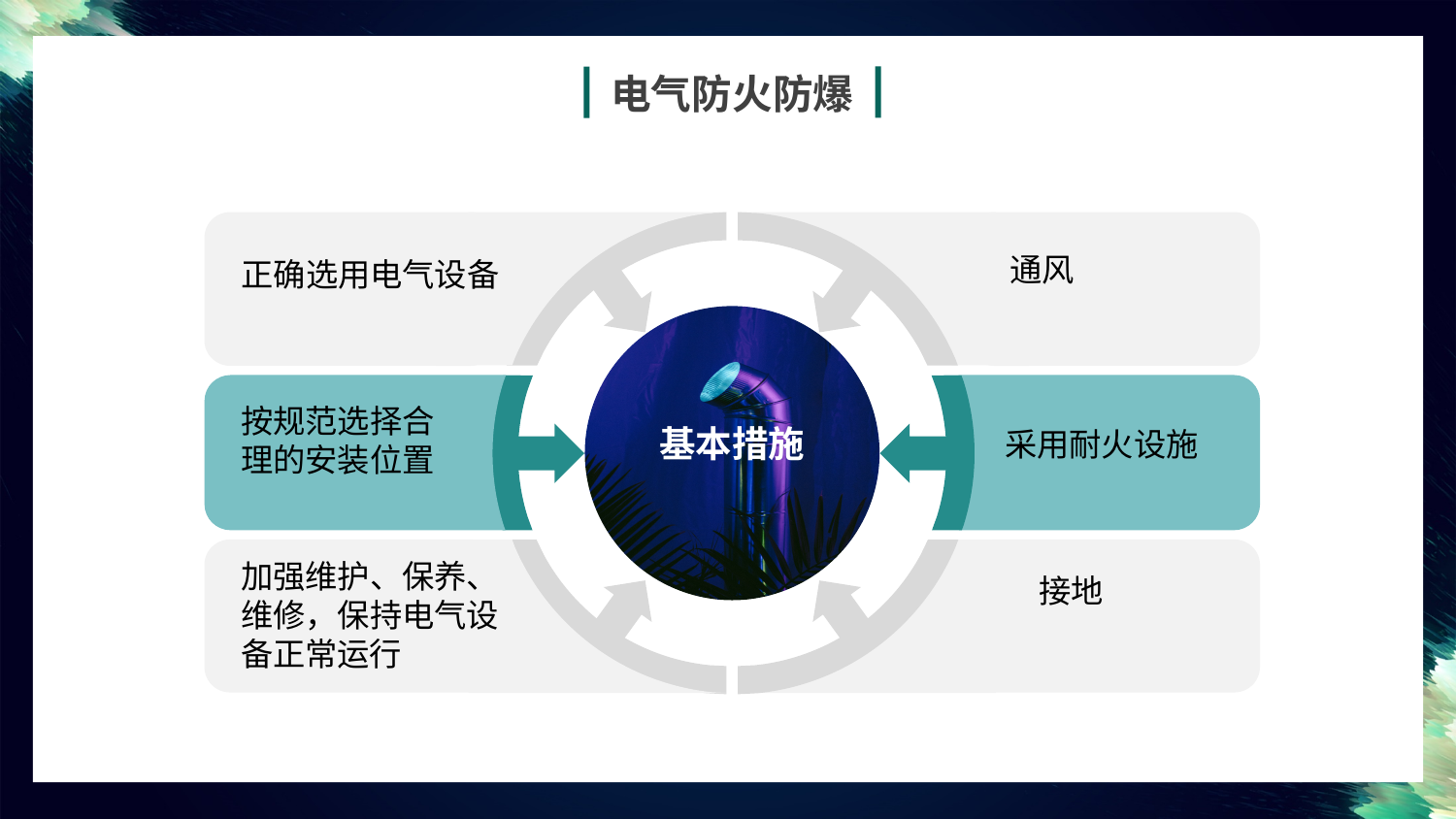

电气防火防爆

通风
正确选用电气设备
按规范选择合理的安装位置
基本措施
采用耐火设施
加强维护、保养、维修，保持电气设备正常运行
接地